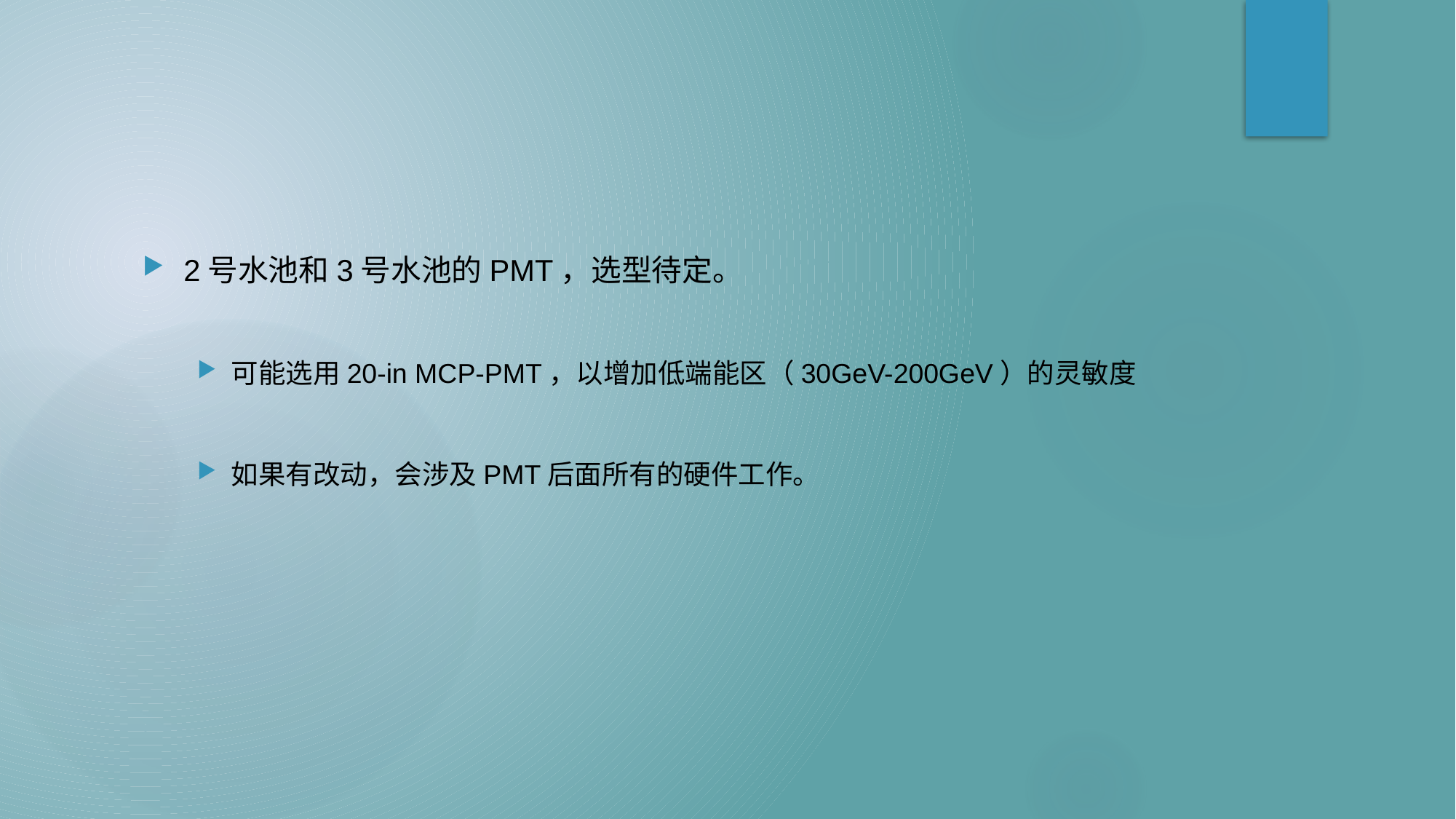

2号水池和3号水池的PMT，选型待定。

可能选用20-in MCP-PMT，以增加低端能区（30GeV-200GeV）的灵敏度

如果有改动，会涉及PMT后面所有的硬件工作。